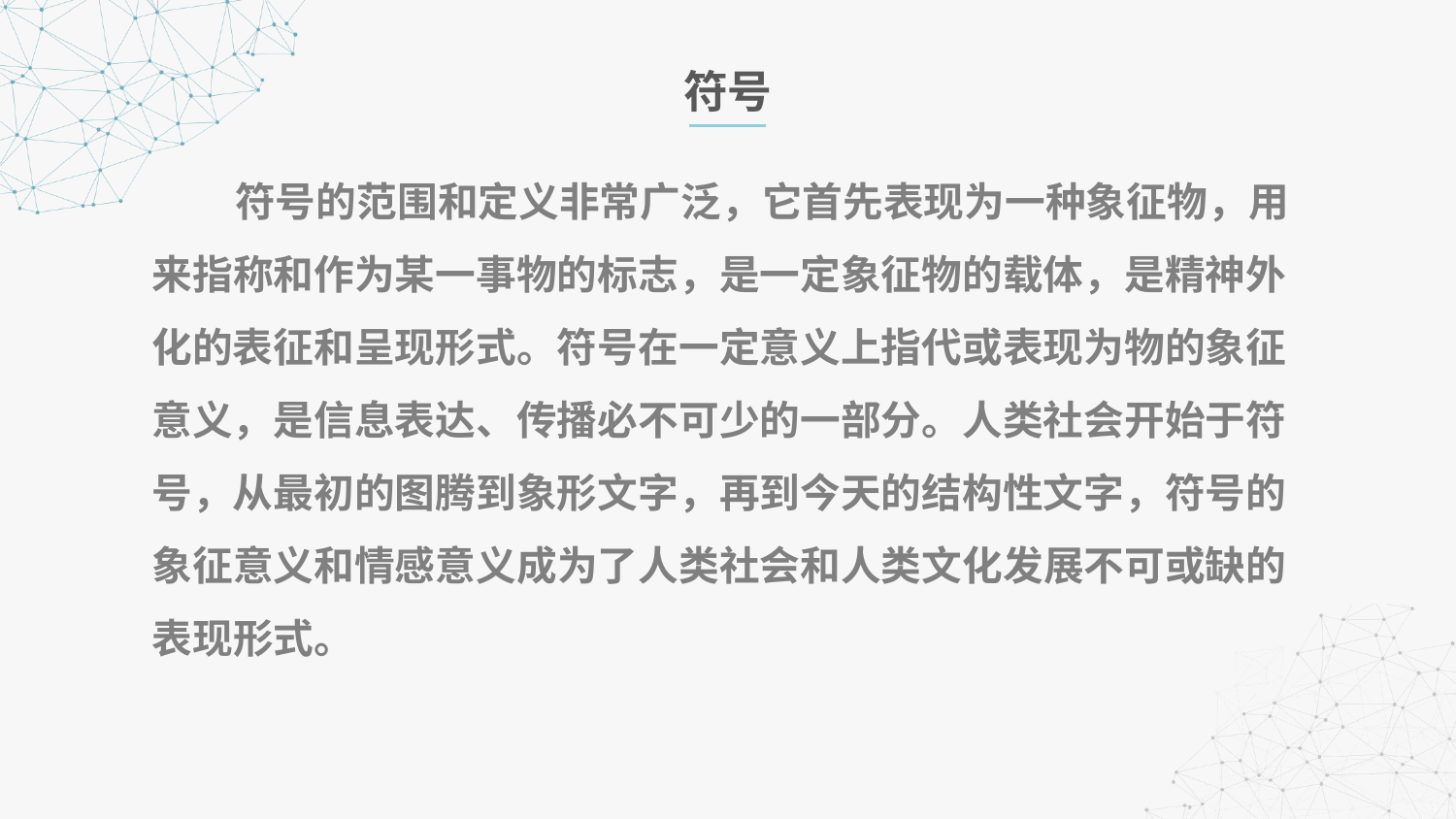

符号
        符号的范围和定义非常广泛，它首先表现为一种象征物，用来指称和作为某一事物的标志，是一定象征物的载体，是精神外化的表征和呈现形式。符号在一定意义上指代或表现为物的象征意义，是信息表达、传播必不可少的一部分。人类社会开始于符号，从最初的图腾到象形文字，再到今天的结构性文字，符号的象征意义和情感意义成为了人类社会和人类文化发展不可或缺的表现形式。